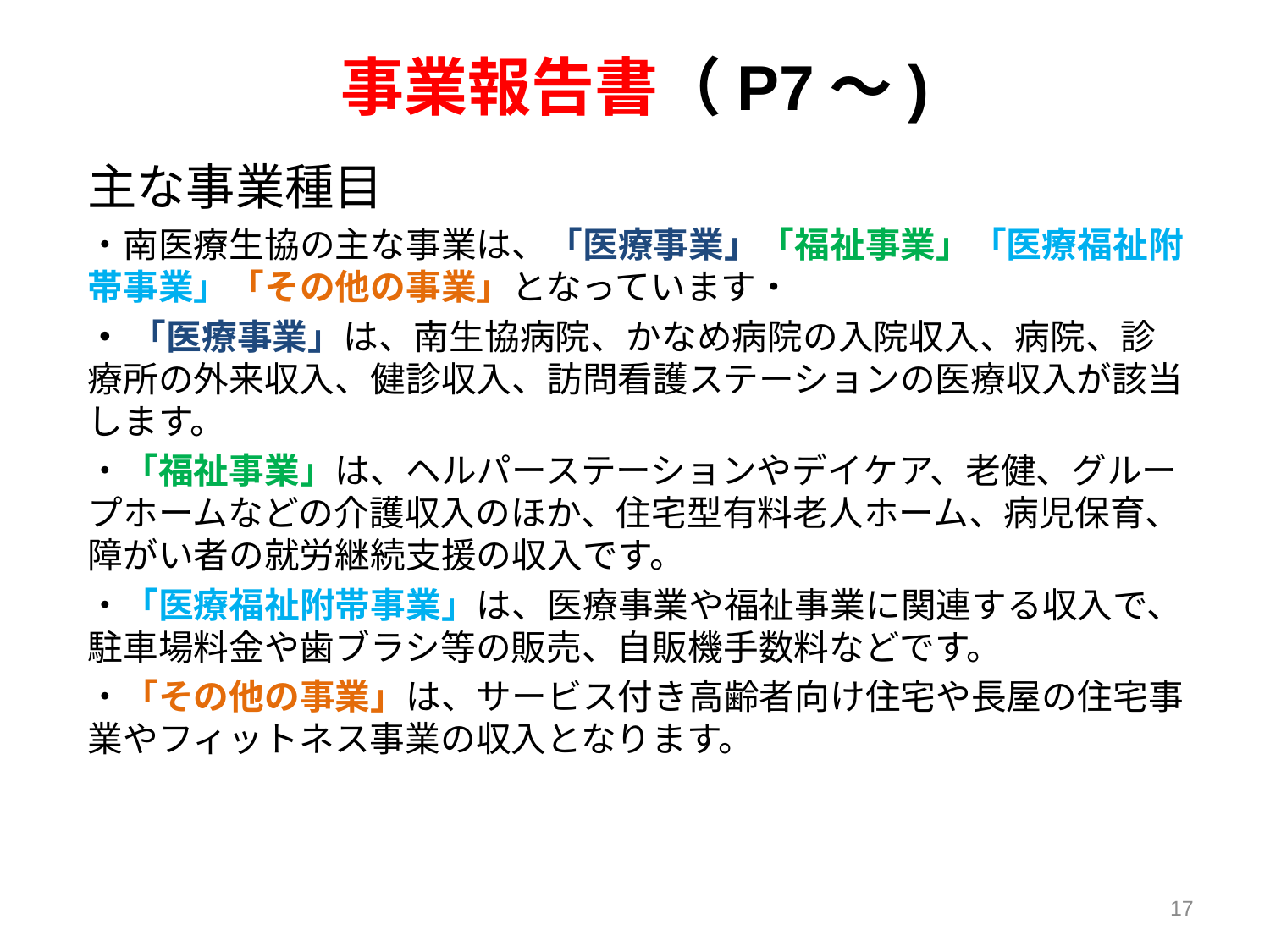

事業報告書（P7～)
主な事業種目
・南医療生協の主な事業は、「医療事業」「福祉事業」「医療福祉附帯事業」「その他の事業」となっています・
・ 「医療事業」は、南生協病院、かなめ病院の入院収入、病院、診療所の外来収入、健診収入、訪問看護ステーションの医療収入が該当します。
・「福祉事業」は、ヘルパーステーションやデイケア、老健、グループホームなどの介護収入のほか、住宅型有料老人ホーム、病児保育、障がい者の就労継続支援の収入です。
・「医療福祉附帯事業」は、医療事業や福祉事業に関連する収入で、駐車場料金や歯ブラシ等の販売、自販機手数料などです。
・「その他の事業」は、サービス付き高齢者向け住宅や長屋の住宅事業やフィットネス事業の収入となります。
17